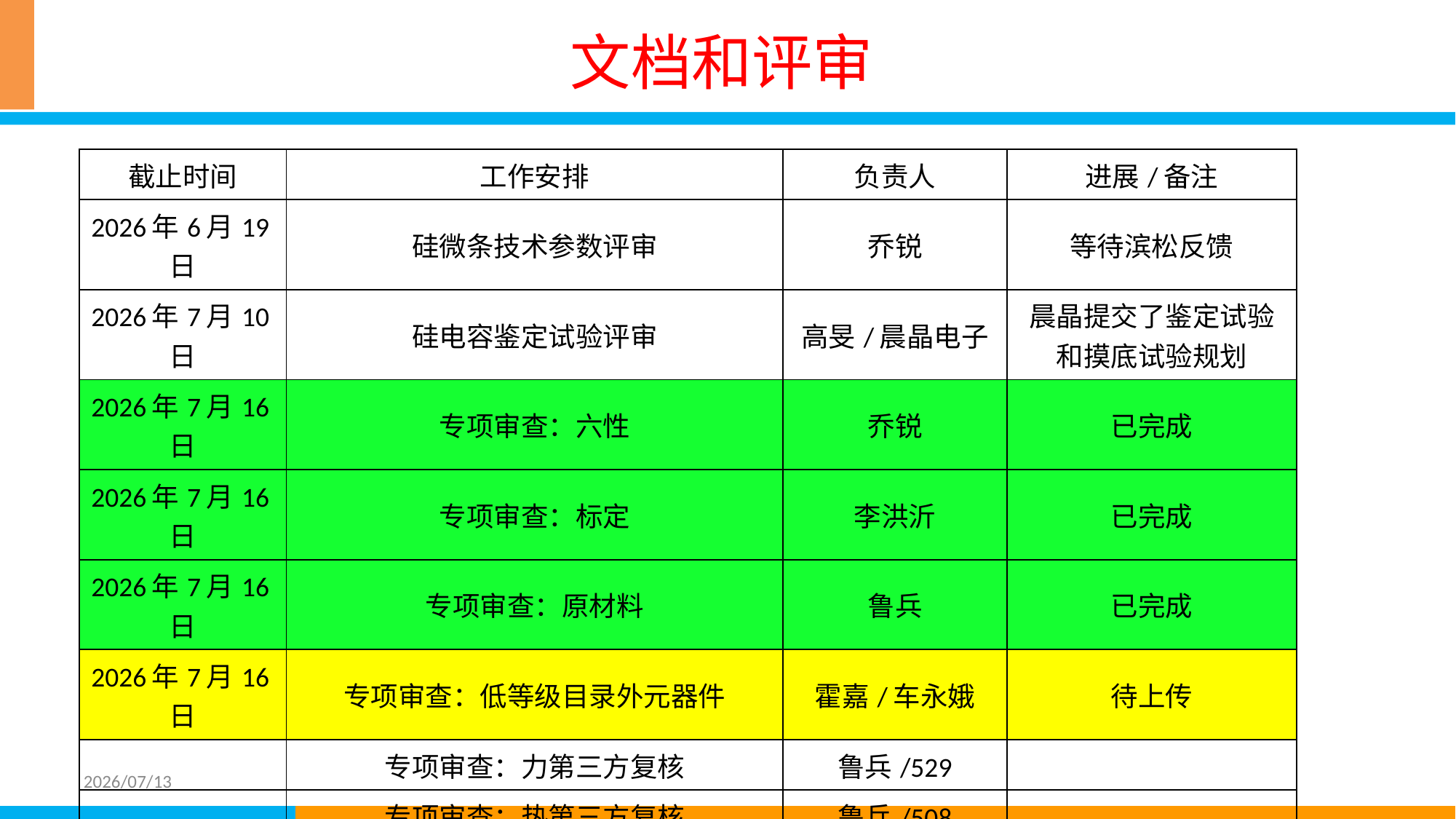

# 文档和评审
| 截止时间 | 工作安排 | 负责人 | 进展/备注 |
| --- | --- | --- | --- |
| 2026年6月19日 | 硅微条技术参数评审 | 乔锐 | 等待滨松反馈 |
| 2026年7月10日 | 硅电容鉴定试验评审 | 高旻/晨晶电子 | 晨晶提交了鉴定试验和摸底试验规划 |
| 2026年7月16日 | 专项审查：六性 | 乔锐 | 已完成 |
| 2026年7月16日 | 专项审查：标定 | 李洪沂 | 已完成 |
| 2026年7月16日 | 专项审查：原材料 | 鲁兵 | 已完成 |
| 2026年7月16日 | 专项审查：低等级目录外元器件 | 霍嘉/车永娥 | 待上传 |
|  | 专项审查：力第三方复核 | 鲁兵/529 |  |
|  | 专项审查：热第三方复核 | 鲁兵/508 |  |
| 2026年7月20日 | 子系统初样设计评审 | 乔锐 |  |
| 2026年7月30日 | 子系统软件文档 | 霍嘉/班渭博 |  |
2026/07/13